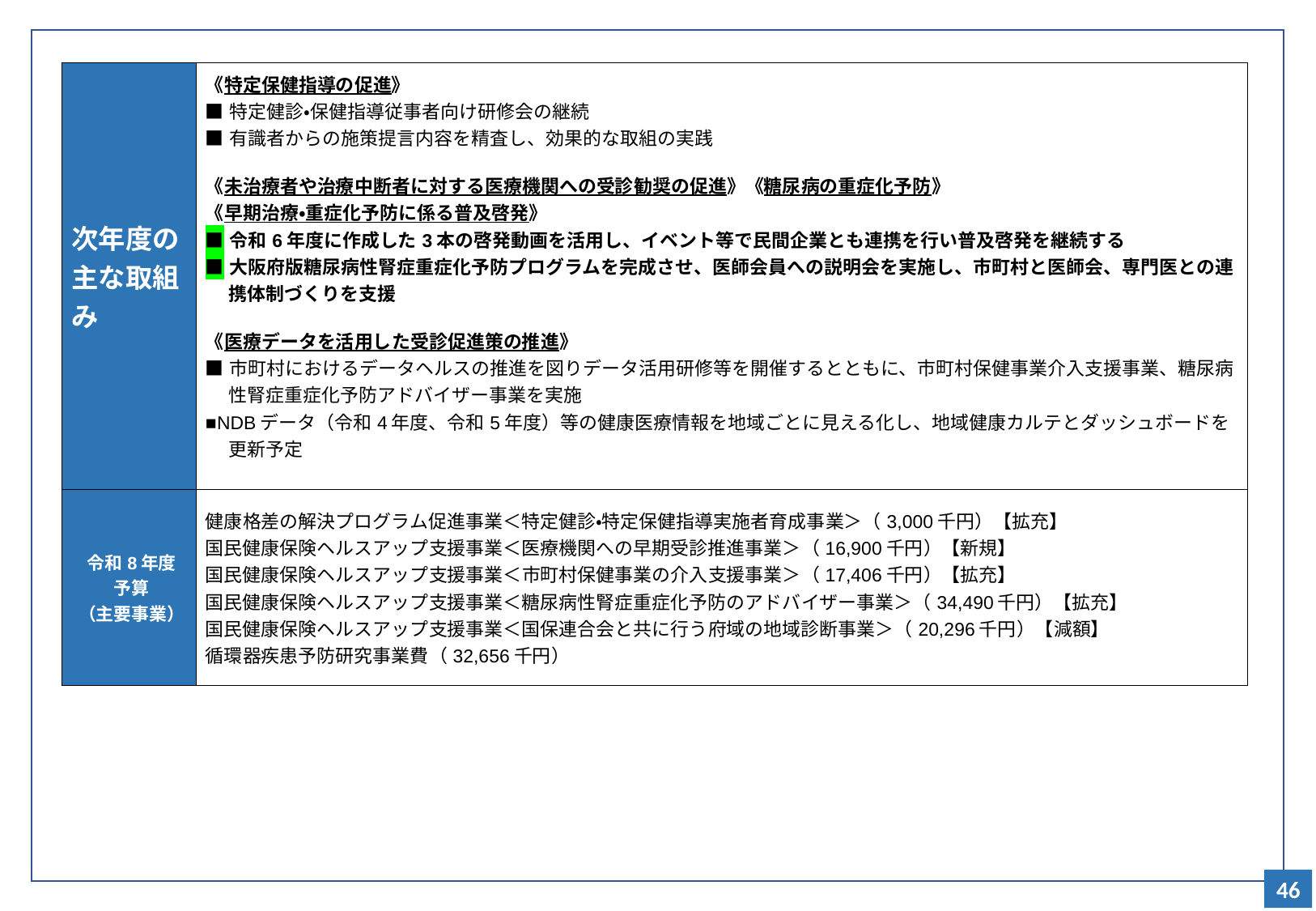

| 次年度の主な取組み | 《特定保健指導の促進》 ■特定健診・保健指導従事者向け研修会の継続 ■有識者からの施策提言内容を精査し、効果的な取組の実践 《未治療者や治療中断者に対する医療機関への受診勧奨の促進》《糖尿病の重症化予防》 《早期治療・重症化予防に係る普及啓発》 ■令和6年度に作成した3本の啓発動画を活用し、イベント等で民間企業とも連携を行い普及啓発を継続する ■大阪府版糖尿病性腎症重症化予防プログラムを完成させ、医師会員への説明会を実施し、市町村と医師会、専門医との連携体制づくりを支援 《医療データを活用した受診促進策の推進》 ■市町村におけるデータヘルスの推進を図りデータ活用研修等を開催するとともに、市町村保健事業介入支援事業、糖尿病性腎症重症化予防アドバイザー事業を実施 ■NDBデータ（令和4年度、令和5年度）等の健康医療情報を地域ごとに見える化し、地域健康カルテとダッシュボードを更新予定 |
| --- | --- |
| 令和8年度 予算 （主要事業） | 健康格差の解決プログラム促進事業＜特定健診・特定保健指導実施者育成事業＞（3,000千円）【拡充】 国民健康保険ヘルスアップ支援事業＜医療機関への早期受診推進事業＞（16,900千円）【新規】 国民健康保険ヘルスアップ支援事業＜市町村保健事業の介入支援事業＞（17,406千円）【拡充】 国民健康保険ヘルスアップ支援事業＜糖尿病性腎症重症化予防のアドバイザー事業＞（34,490千円）【拡充】 国民健康保険ヘルスアップ支援事業＜国保連合会と共に行う府域の地域診断事業＞（20,296千円）【減額】 循環器疾患予防研究事業費（32,656千円） |
46